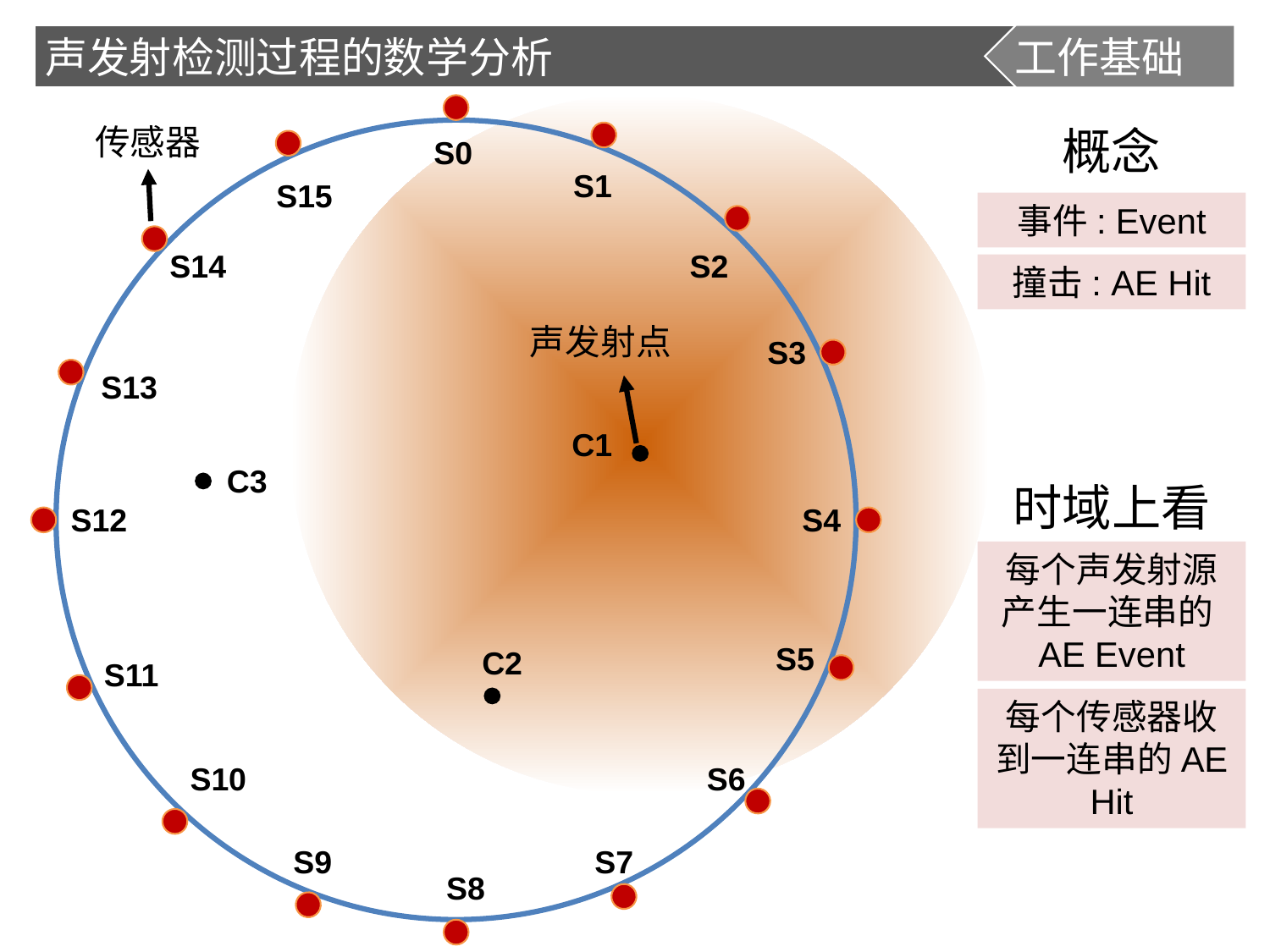

声发射检测过程的数学分析
工作基础

S0
S1
S15
S14
S2
S3
S13
S4
S12
S5
S11
S10
S6
S9
S7
S8
概念
传感器
事件: Event
撞击: AE Hit
声发射点
C1

C3

C2

时域上看
每个声发射源产生一连串的AE Event
每个传感器收到一连串的AE Hit